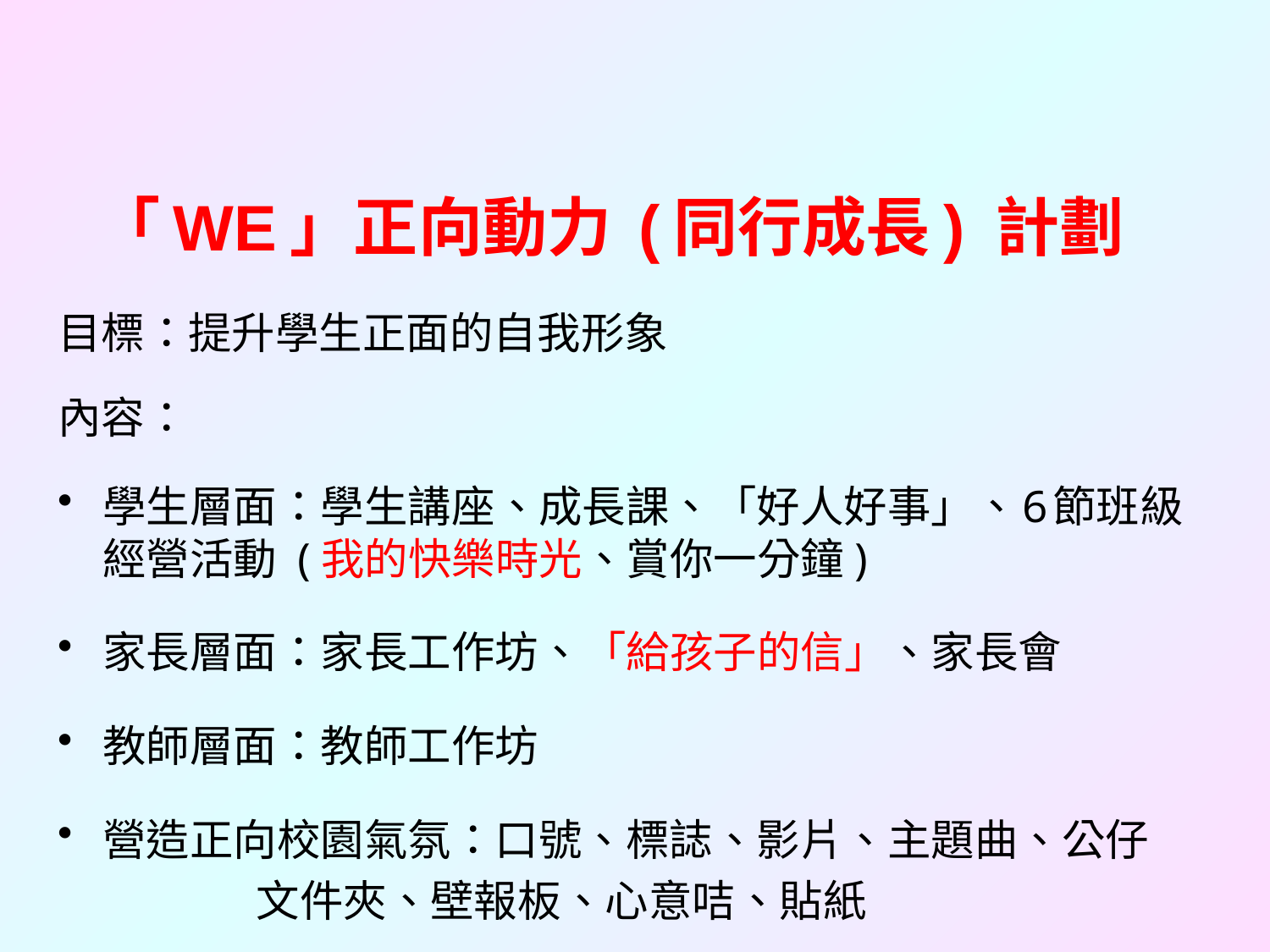

# 「WE」正向動力 (同行成長) 計劃
目標：提升學生正面的自我形象

內容：

學生層面：學生講座、成長課、「好人好事」、6節班級經營活動 (我的快樂時光、賞你一分鐘)

家長層面：家長工作坊、「給孩子的信」、家長會

教師層面：教師工作坊

營造正向校園氣氛：口號、標誌、影片、主題曲、公仔
                    文件夾、壁報板、心意咭、貼紙